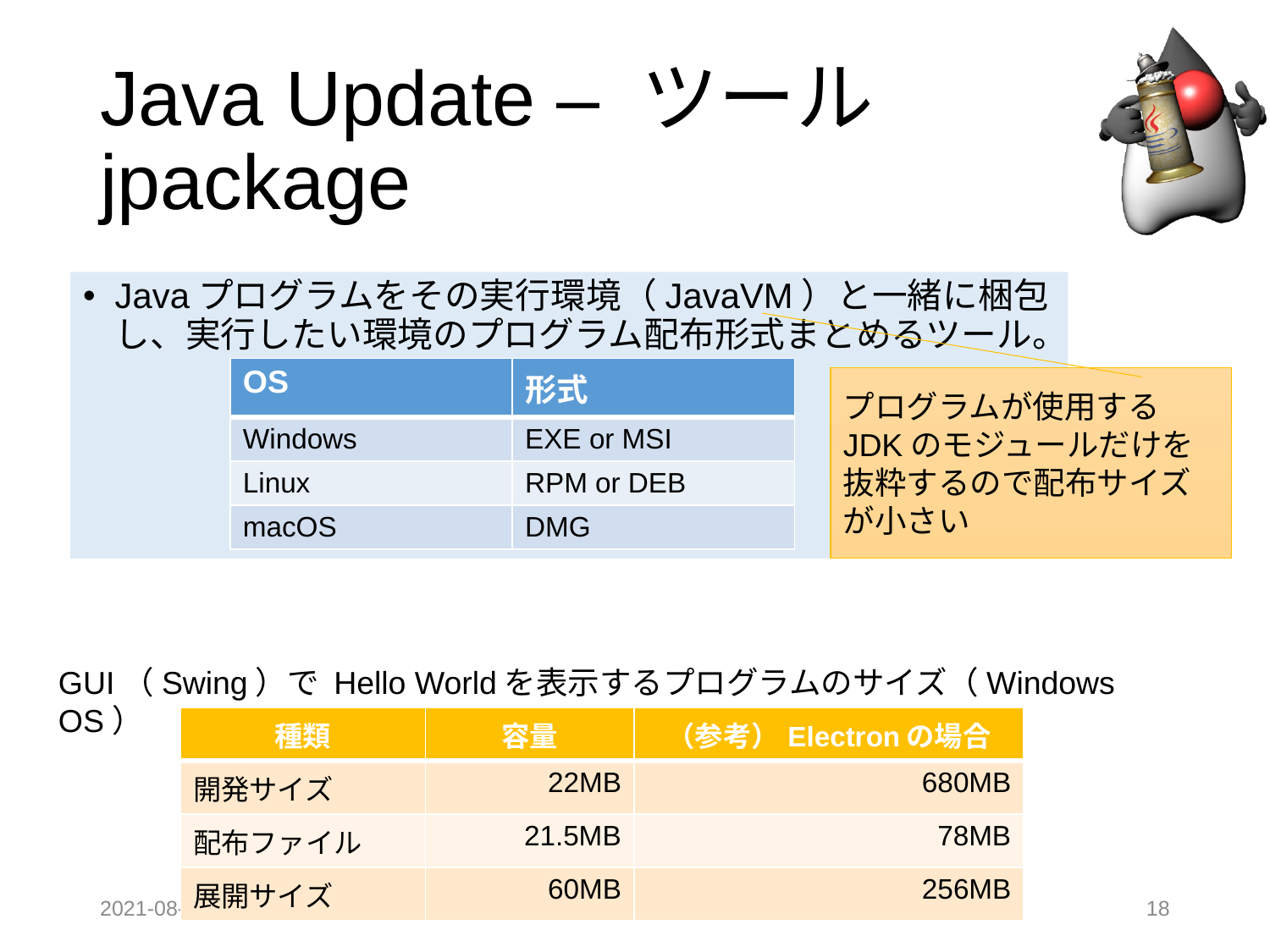

# Java Update – ツール jpackage
Javaプログラムをその実行環境（JavaVM）と一緒に梱包し、実行したい環境のプログラム配布形式まとめるツール。
| OS | 形式 |
| --- | --- |
| Windows | EXE or MSI |
| Linux | RPM or DEB |
| macOS | DMG |
プログラムが使用するJDKのモジュールだけを抜粋するので配布サイズが小さい
GUI（Swing）で Hello Worldを表示するプログラムのサイズ（Windows OS）
| 種類 | 容量 | （参考）Electronの場合 |
| --- | --- | --- |
| 開発サイズ | 22MB | 680MB |
| 配布ファイル | 21.5MB | 78MB |
| 展開サイズ | 60MB | 256MB |
2021-08-28
LL2021 Language Update - Java
18